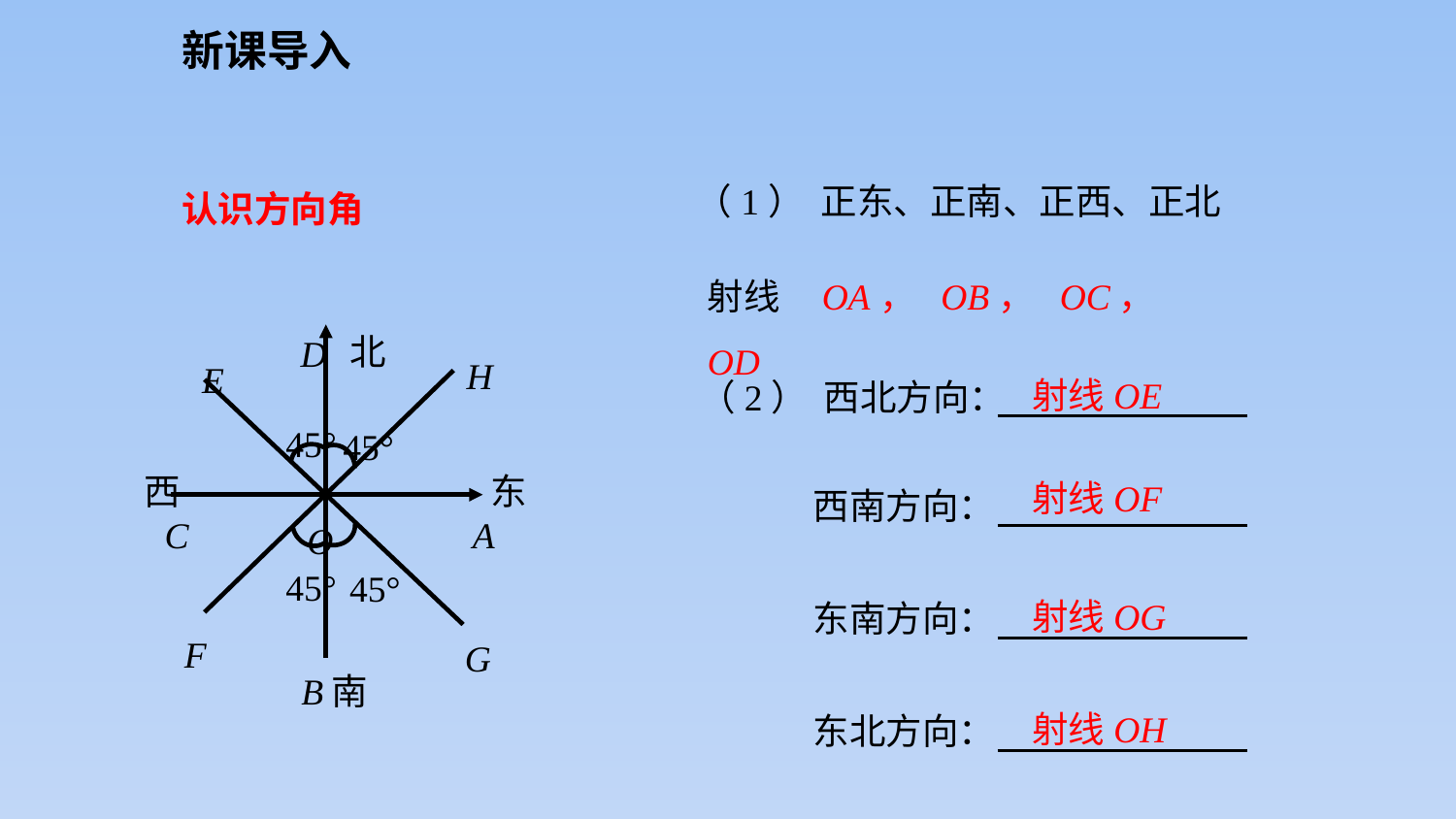

新课导入
（1）  正东、正南、正西、正北
认识方向角
射线    OA，  OB，  OC， OD
北
D
H
E
45°
45°
西
东

C
A
O

45°
45°
F
G
B
南
射线OE
（2）  西北方向：
西南方向：
东南方向：
东北方向：
射线OF
射线OG
射线OH